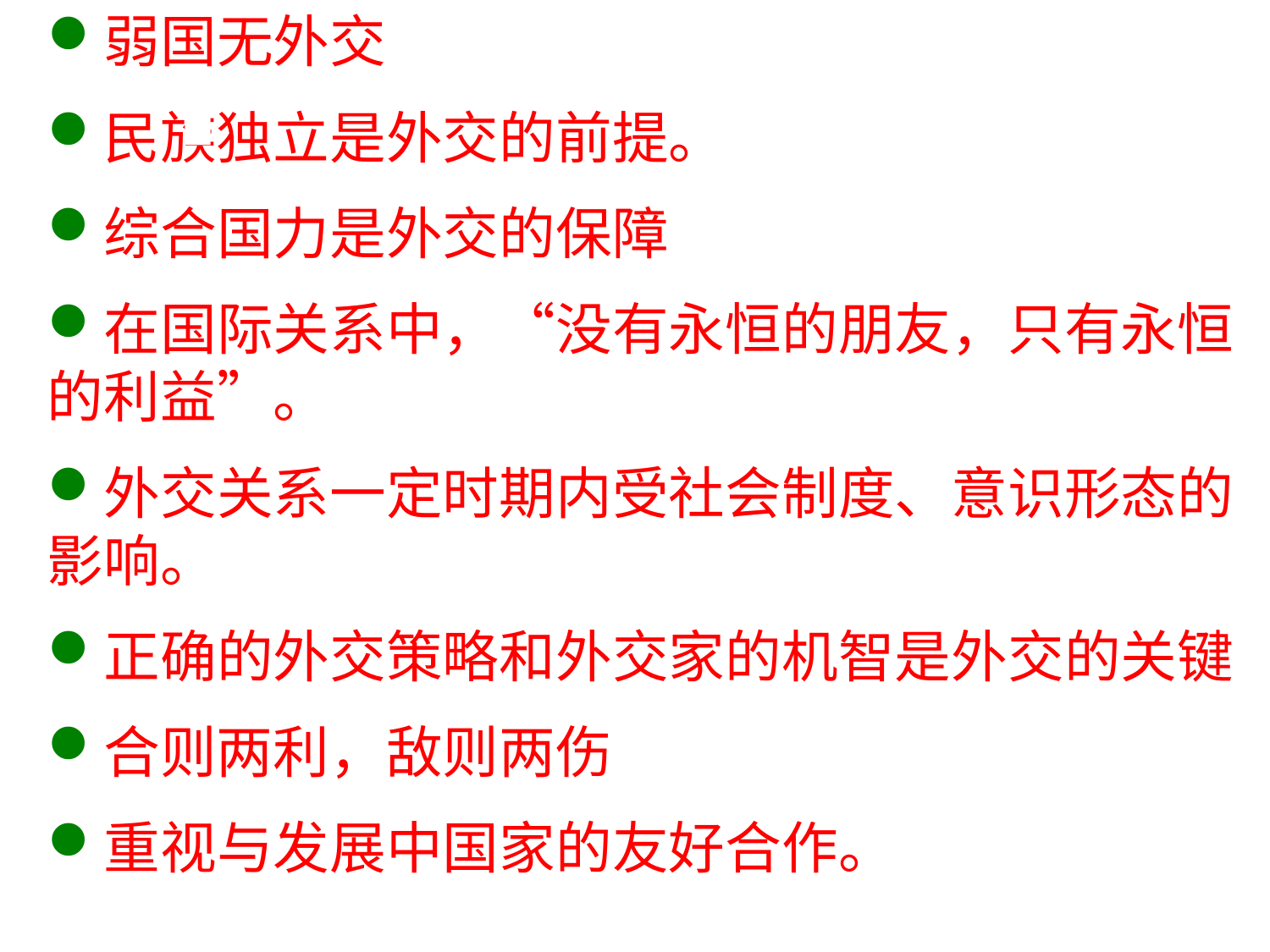

弱国无外交
民族独立是外交的前提。
综合国力是外交的保障
在国际关系中，“没有永恒的朋友，只有永恒的利益”。
外交关系一定时期内受社会制度、意识形态的影响。
正确的外交策略和外交家的机智是外交的关键
合则两利，敌则两伤
重视与发展中国家的友好合作。